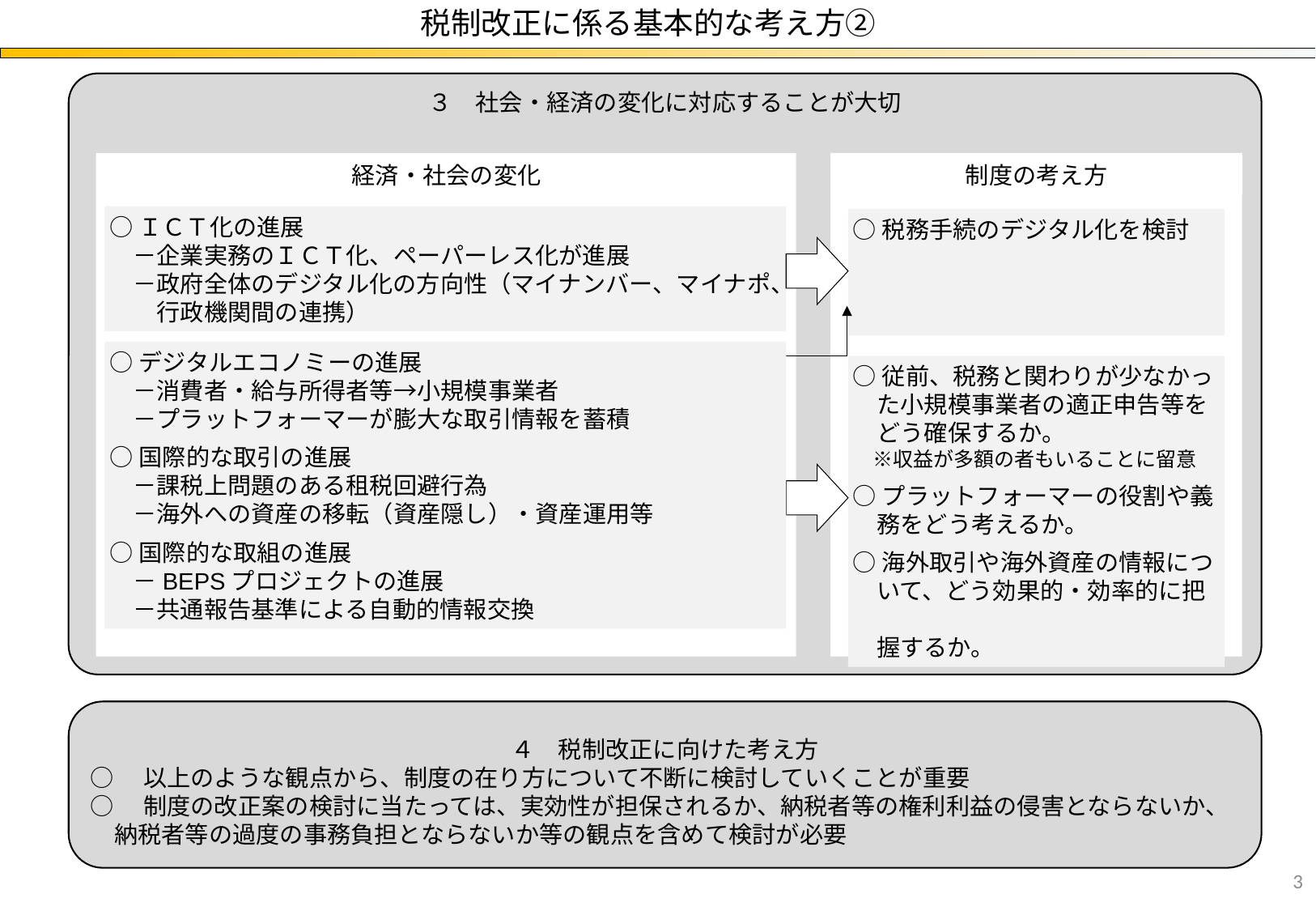

税制改正に係る基本的な考え方②

３　社会・経済の変化に対応することが大切

経済・社会の変化
制度の考え方
○ＩＣＴ化の進展
　－企業実務のＩＣＴ化、ペーパーレス化が進展
　－政府全体のデジタル化の方向性（マイナンバー、マイナポ、
　　行政機関間の連携）
○税務手続のデジタル化を検討

○デジタルエコノミーの進展
　－消費者・給与所得者等→小規模事業者
　－プラットフォーマーが膨大な取引情報を蓄積
○国際的な取引の進展
　－課税上問題のある租税回避行為
　－海外への資産の移転（資産隠し）・資産運用等
○国際的な取組の進展
　－BEPSプロジェクトの進展
　－共通報告基準による自動的情報交換
○従前、税務と関わりが少なかっ
　た小規模事業者の適正申告等を
　どう確保するか。
　※収益が多額の者もいることに留意
○プラットフォーマーの役割や義
　務をどう考えるか。
○海外取引や海外資産の情報につ
　いて、どう効果的・効率的に把
　握するか。

４　税制改正に向けた考え方
○　以上のような観点から、制度の在り方について不断に検討していくことが重要
○　制度の改正案の検討に当たっては、実効性が担保されるか、納税者等の権利利益の侵害とならないか、
　納税者等の過度の事務負担とならないか等の観点を含めて検討が必要
3